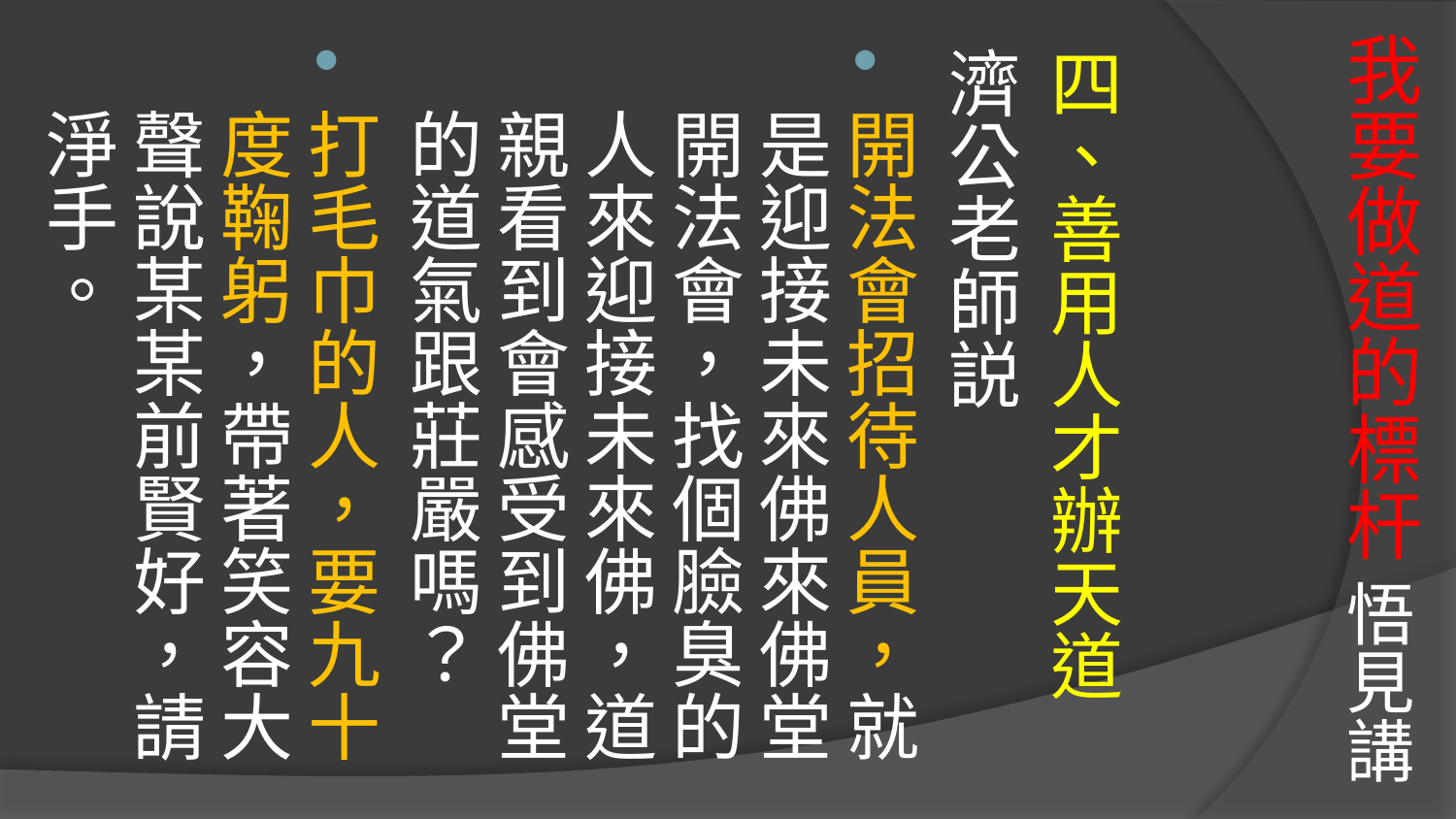

# 我要做道的標杆 悟見講
四、善用人才辦天道
濟公老師説
開法會招待人員，就是迎接未來佛來佛堂開法會，找個臉臭的人來迎接未來佛，道親看到會感受到佛堂的道氣跟莊嚴嗎？
打毛巾的人，要九十度鞠躬，帶著笑容大聲說某某前賢好，請淨手。